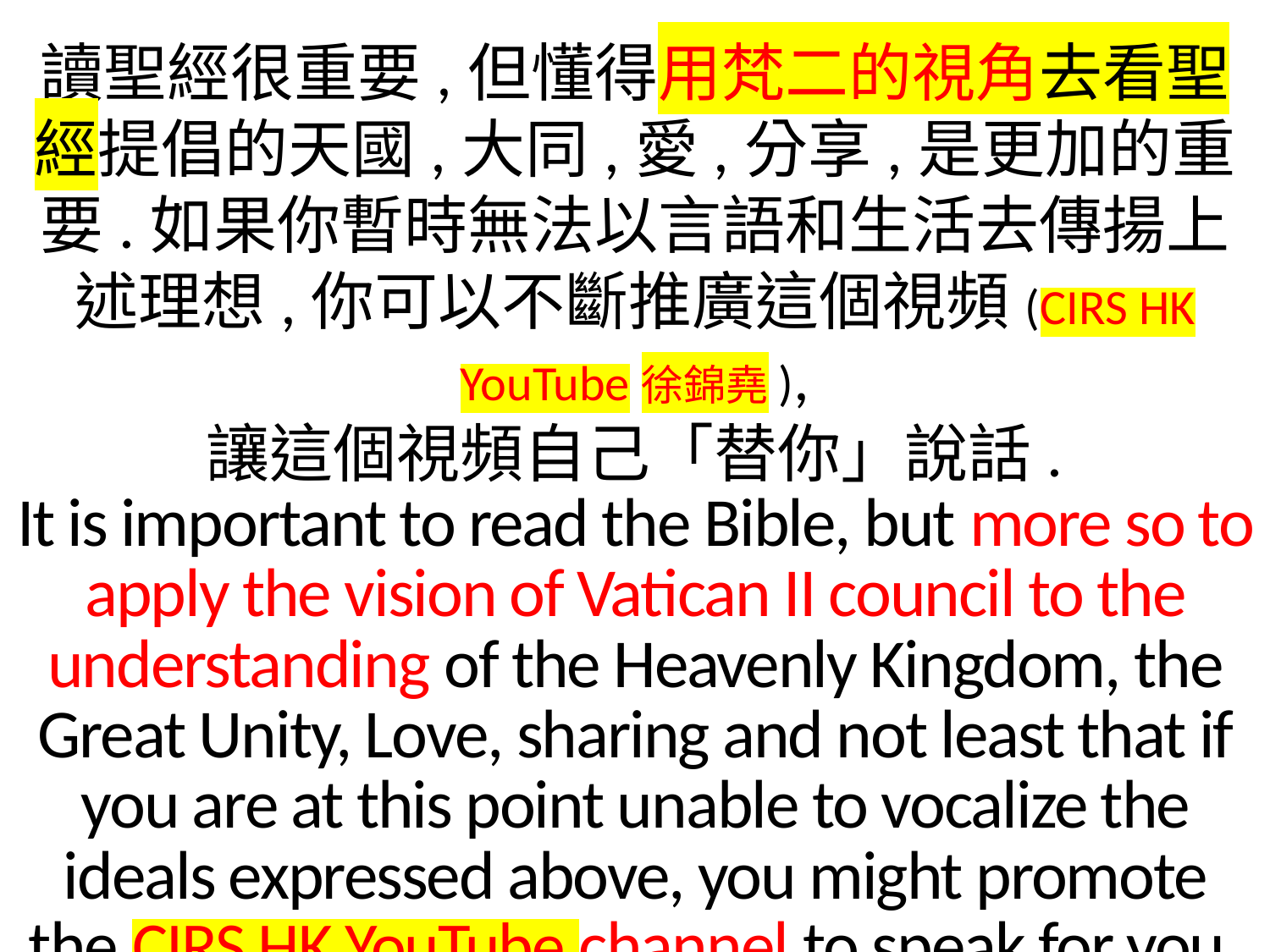

讀聖經很重要,但懂得用梵二的視角去看聖經提倡的天國,大同,愛,分享,是更加的重要.如果你暫時無法以言語和生活去傳揚上述理想,你可以不斷推廣這個視頻(CIRS HK YouTube徐錦堯),
讓這個視頻自己「替你」說話.
It is important to read the Bible, but more so to apply the vision of Vatican II council to the understanding of the Heavenly Kingdom, the Great Unity, Love, sharing and not least that if you are at this point unable to vocalize the ideals expressed above, you might promote the CIRS HK YouTube channel to speak for you.